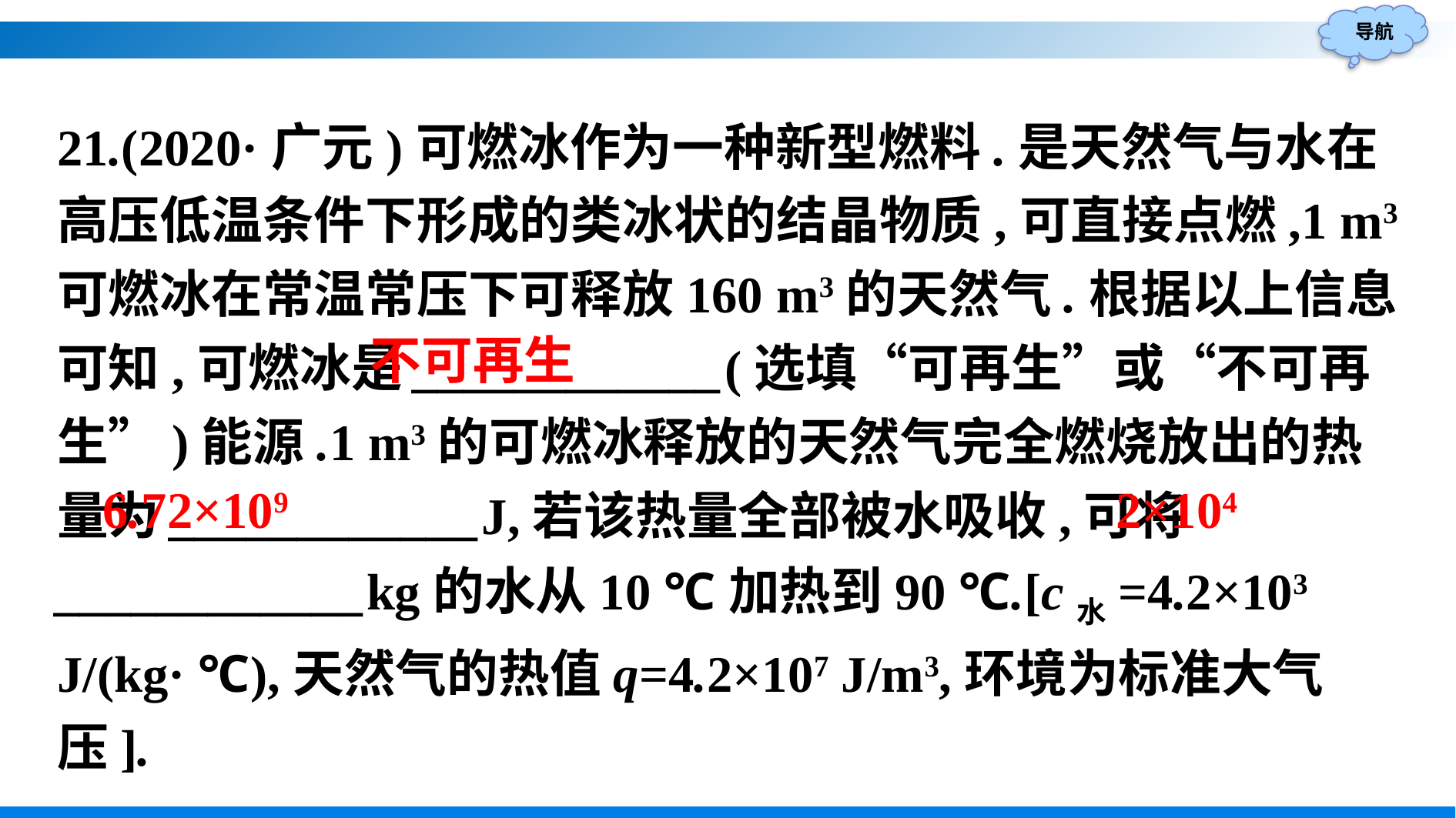

21.(2020·广元)可燃冰作为一种新型燃料.是天然气与水在高压低温条件下形成的类冰状的结晶物质,可直接点燃,1 m3可燃冰在常温常压下可释放160 m3的天然气.根据以上信息可知,可燃冰是____________(选填“可再生”或“不可再生”)能源.1 m3的可燃冰释放的天然气完全燃烧放出的热量为____________J,若该热量全部被水吸收,可将____________kg的水从10 ℃加热到90 ℃.[c水=4.2×103 J/(kg· ℃),天然气的热值q=4.2×107 J/m3,环境为标准大气压].
不可再生
2×104
6.72×109